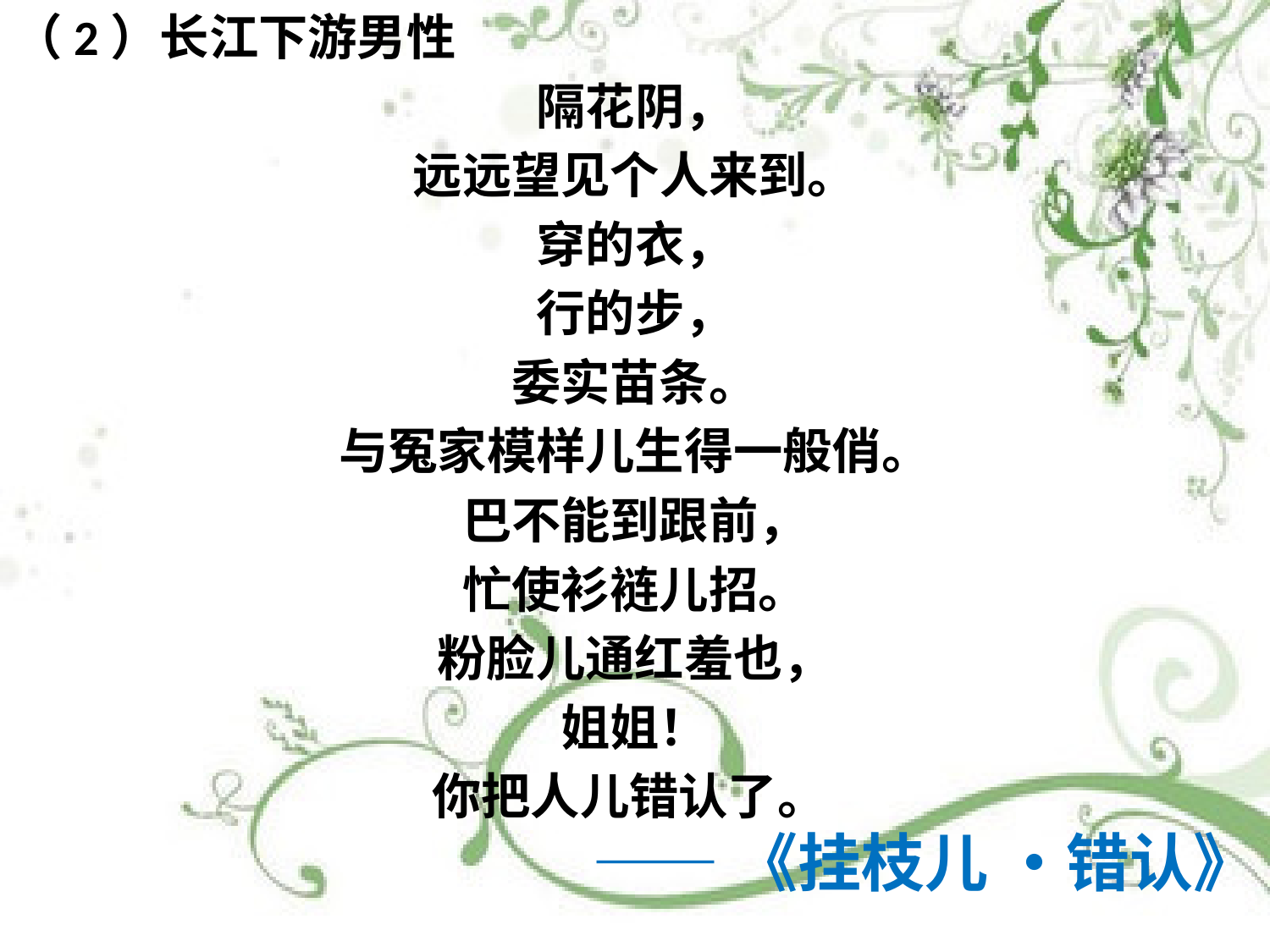

（2）长江下游男性
隔花阴，
远远望见个人来到。
穿的衣，
行的步，
委实苗条。
与冤家模样儿生得一般俏。
巴不能到跟前，
忙使衫裢儿招。
粉脸儿通红羞也，
姐姐！
你把人儿错认了。
——《挂枝儿 •错认》